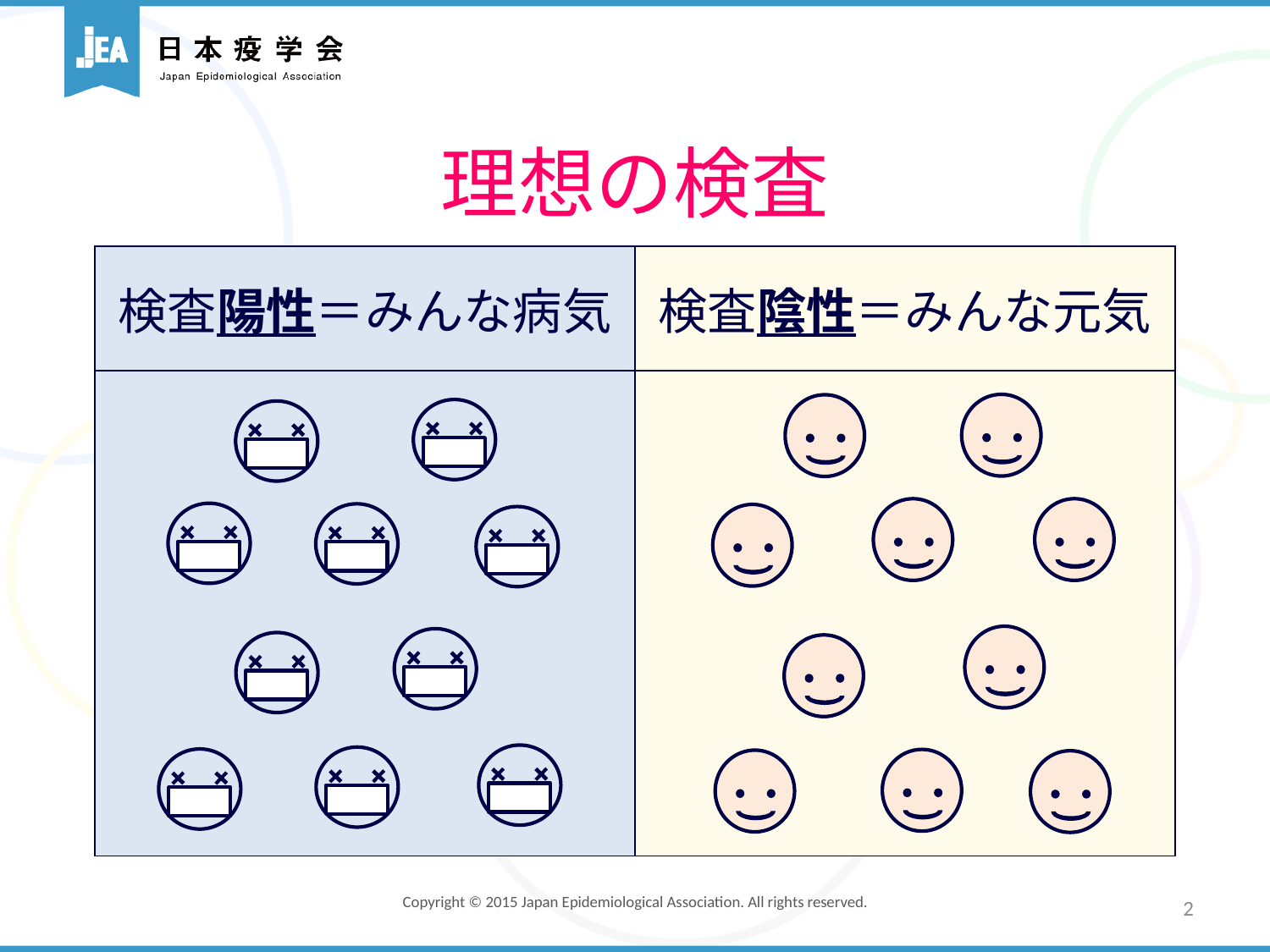

# 理想の検査
| 検査陽性＝みんな病気 | 検査陰性＝みんな元気 |
| --- | --- |
|  |  |

2